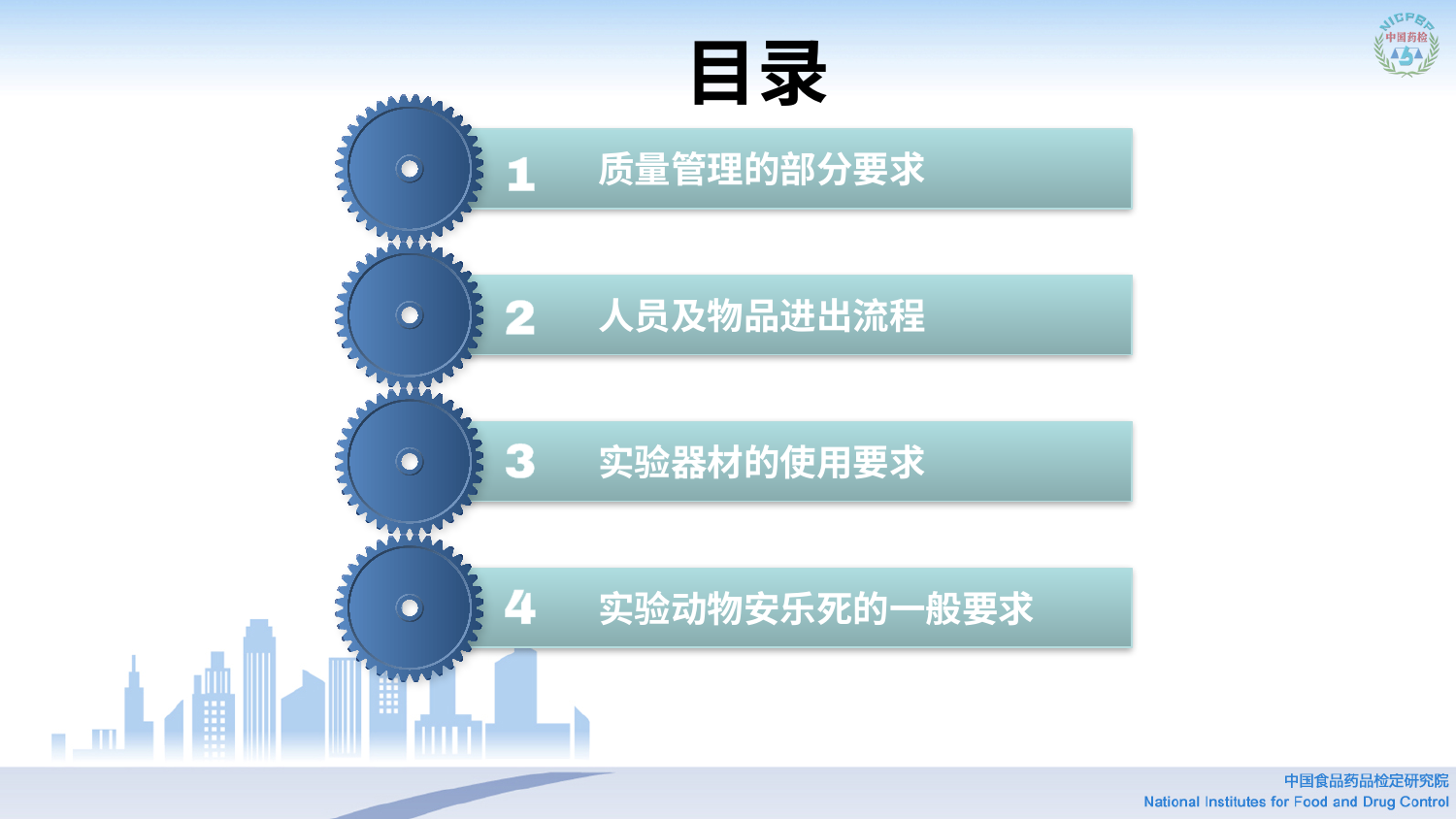

目录

质量管理的部分要求
1

人员及物品进出流程
2

实验器材的使用要求
3

实验动物安乐死的一般要求
4